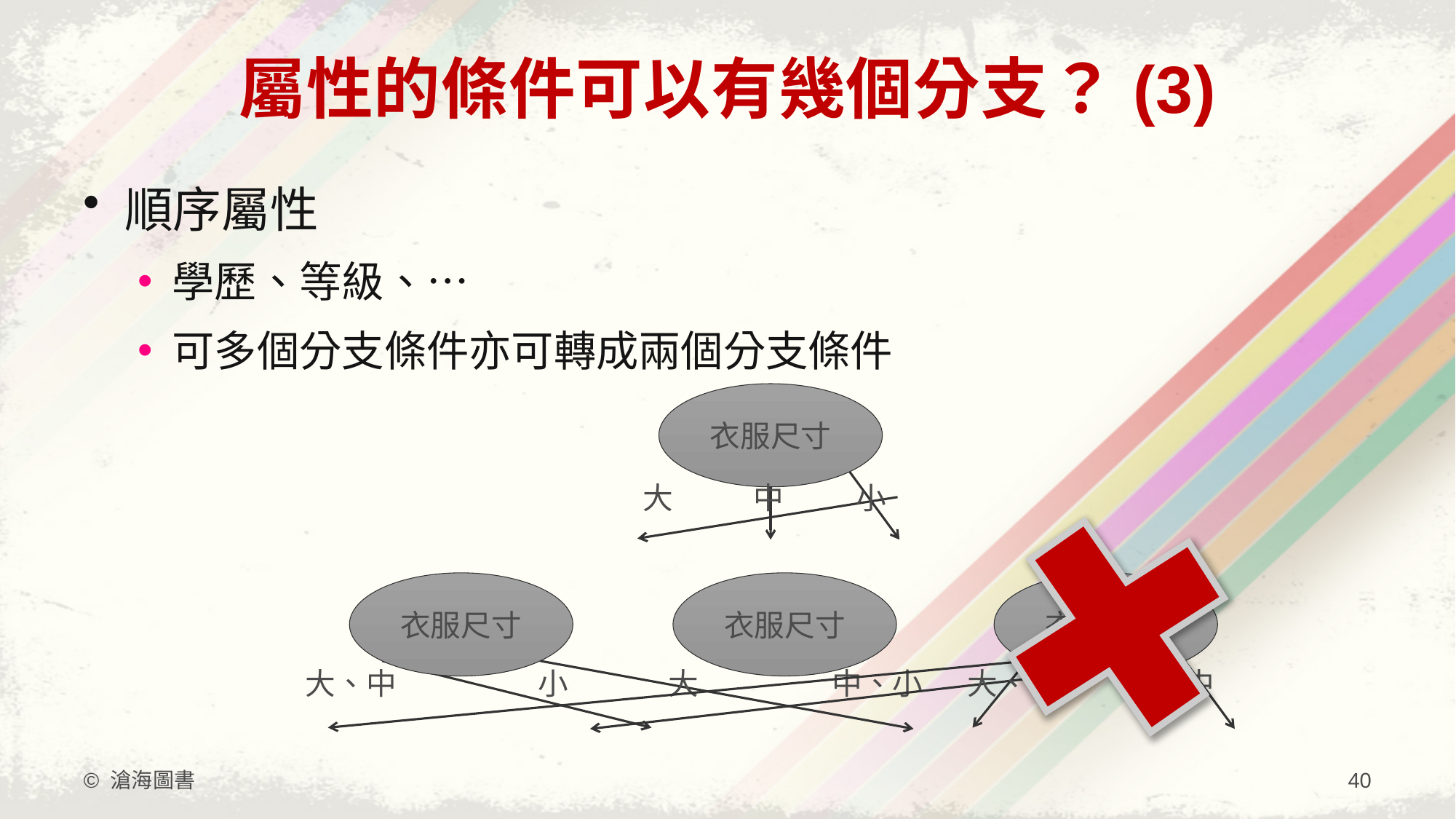

# 屬性的條件可以有幾個分支？(3)
順序屬性
學歷、等級、…
可多個分支條件亦可轉成兩個分支條件
衣服尺寸
大
中
小

衣服尺寸
衣服尺寸
衣服尺寸
大、中
小
 大
中、小
大、小
中
© 滄海圖書

40